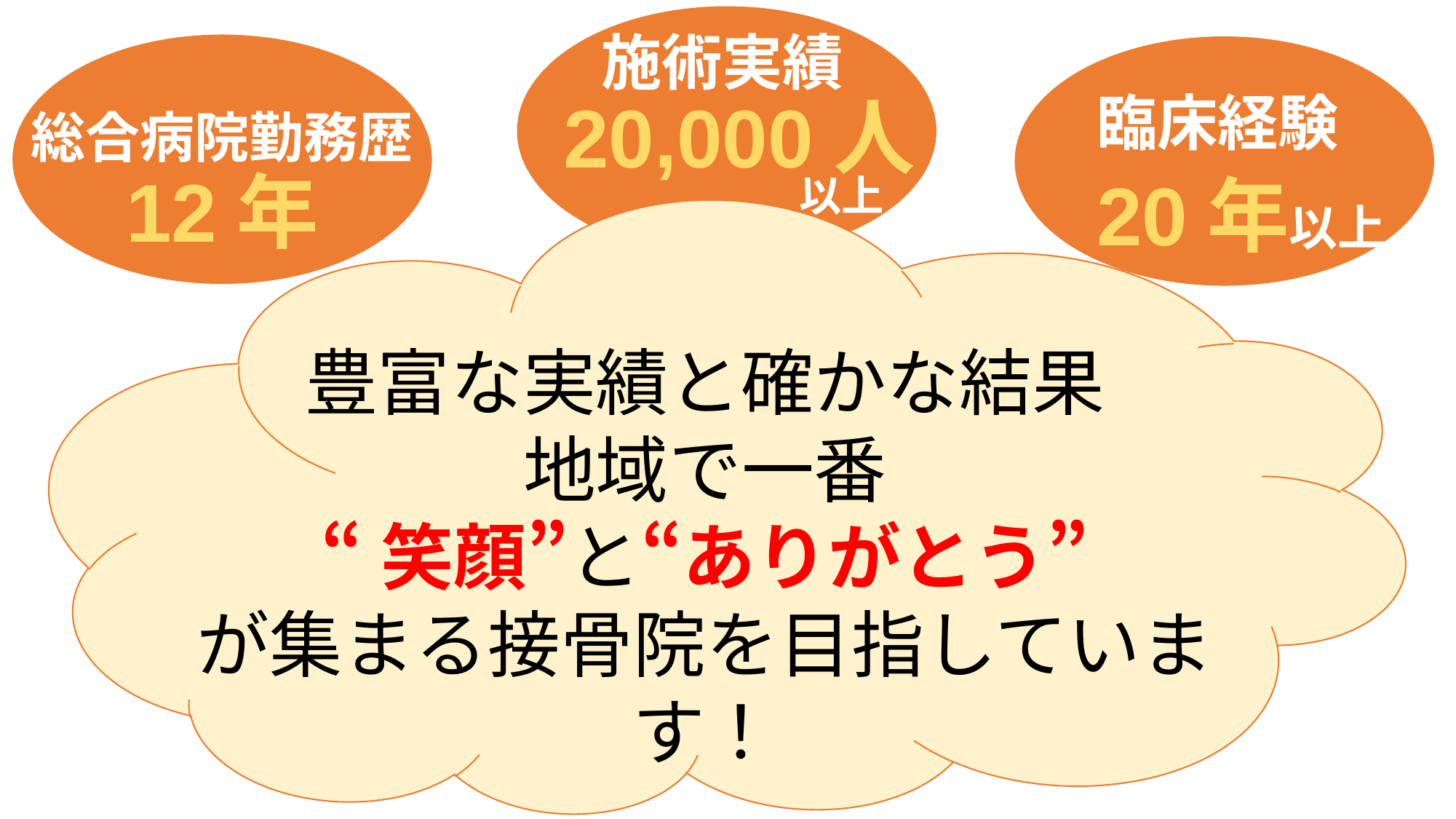

施術実績

臨床経験
20,000人
総合病院勤務歴
12年
20年以上
以上

豊富な実績と確かな結果
地域で一番
“笑顔”と“ありがとう”
が集まる接骨院を目指しています！